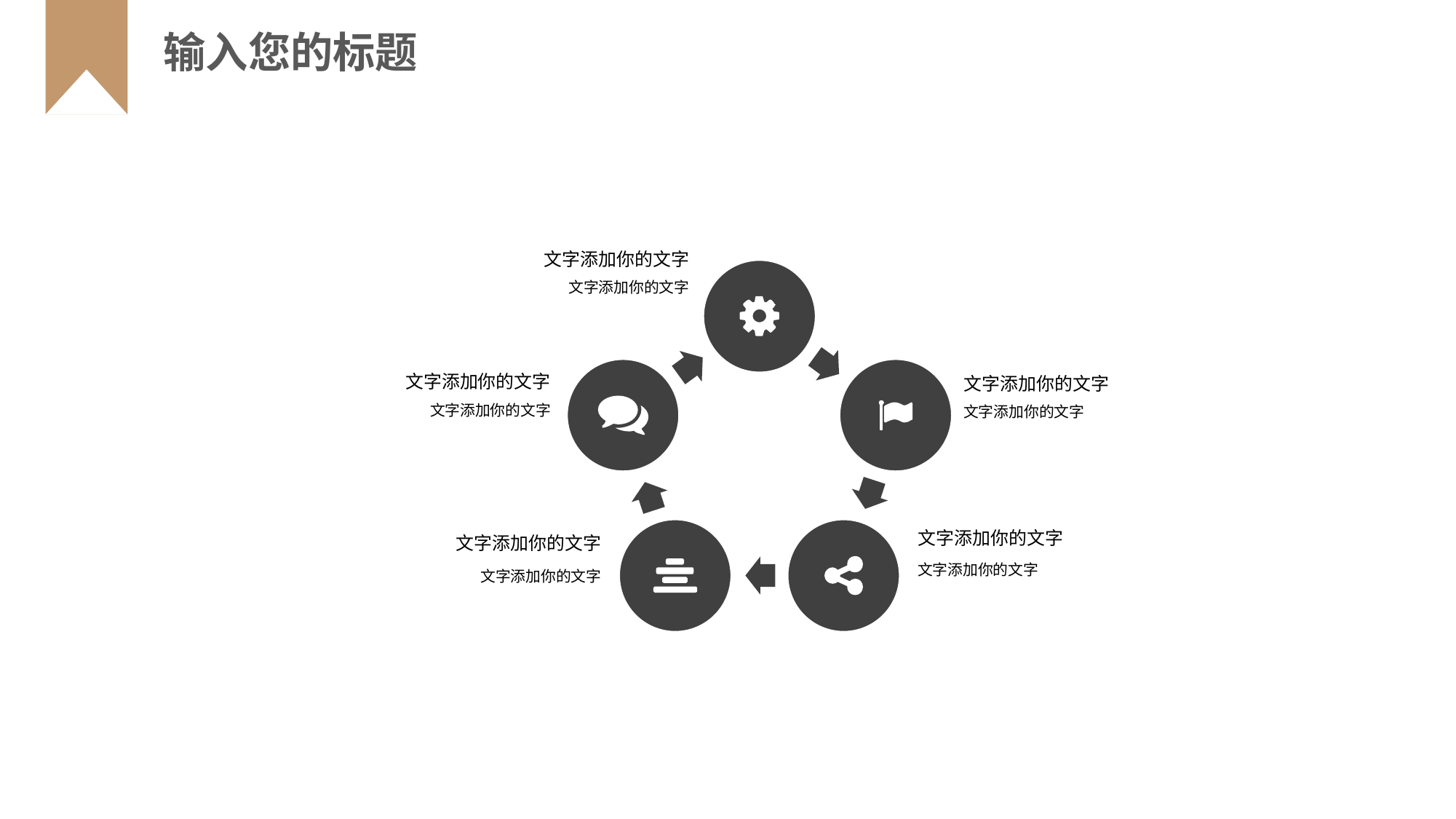

文字添加你的文字
文字添加你的文字

文字添加你的文字
文字添加你的文字
文字添加你的文字
文字添加你的文字

文字添加你的文字
文字添加你的文字
文字添加你的文字
文字添加你的文字